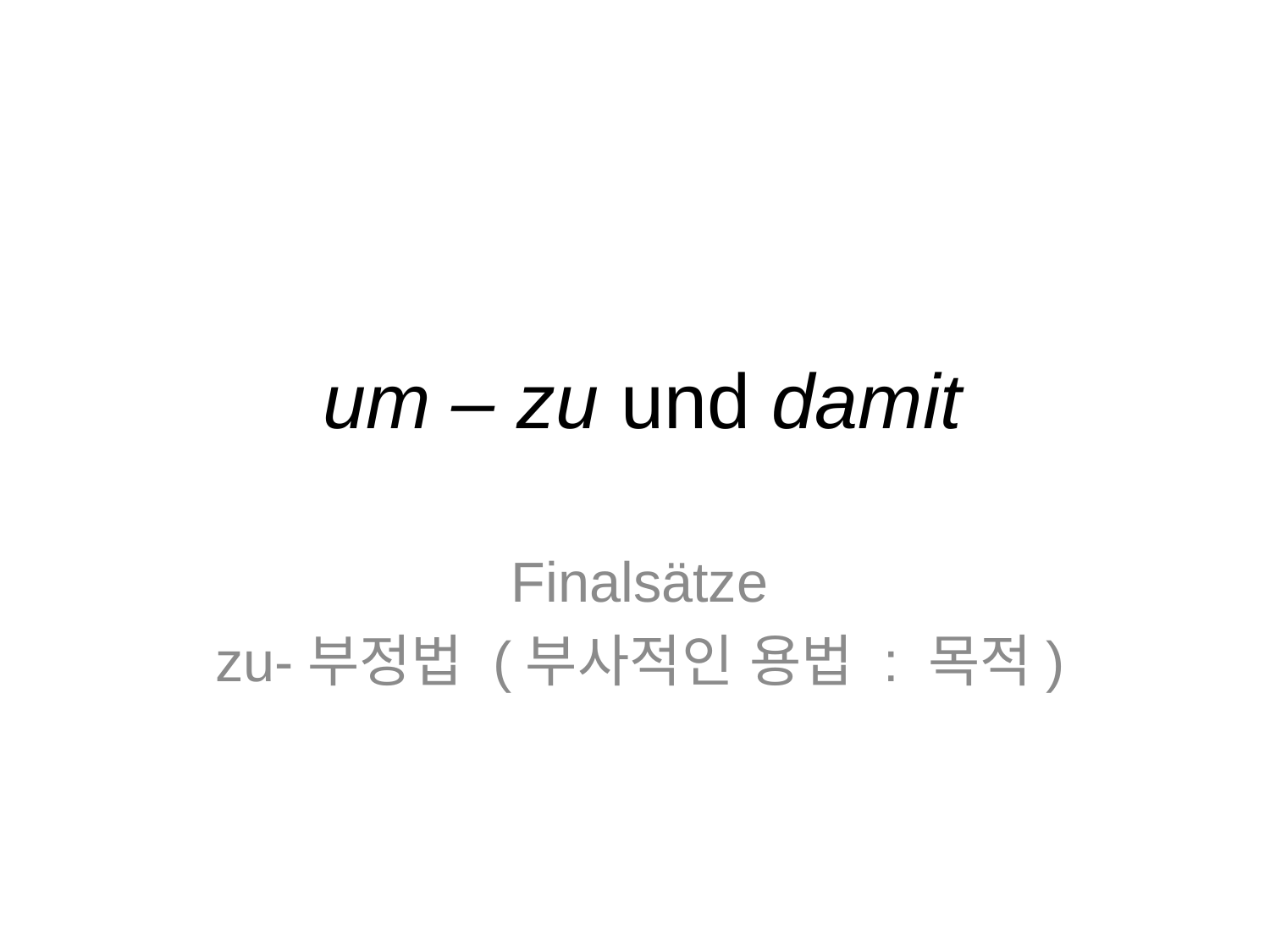

# um – zu und damit
Finalsätze
zu-부정법 (부사적인 용법 : 목적)